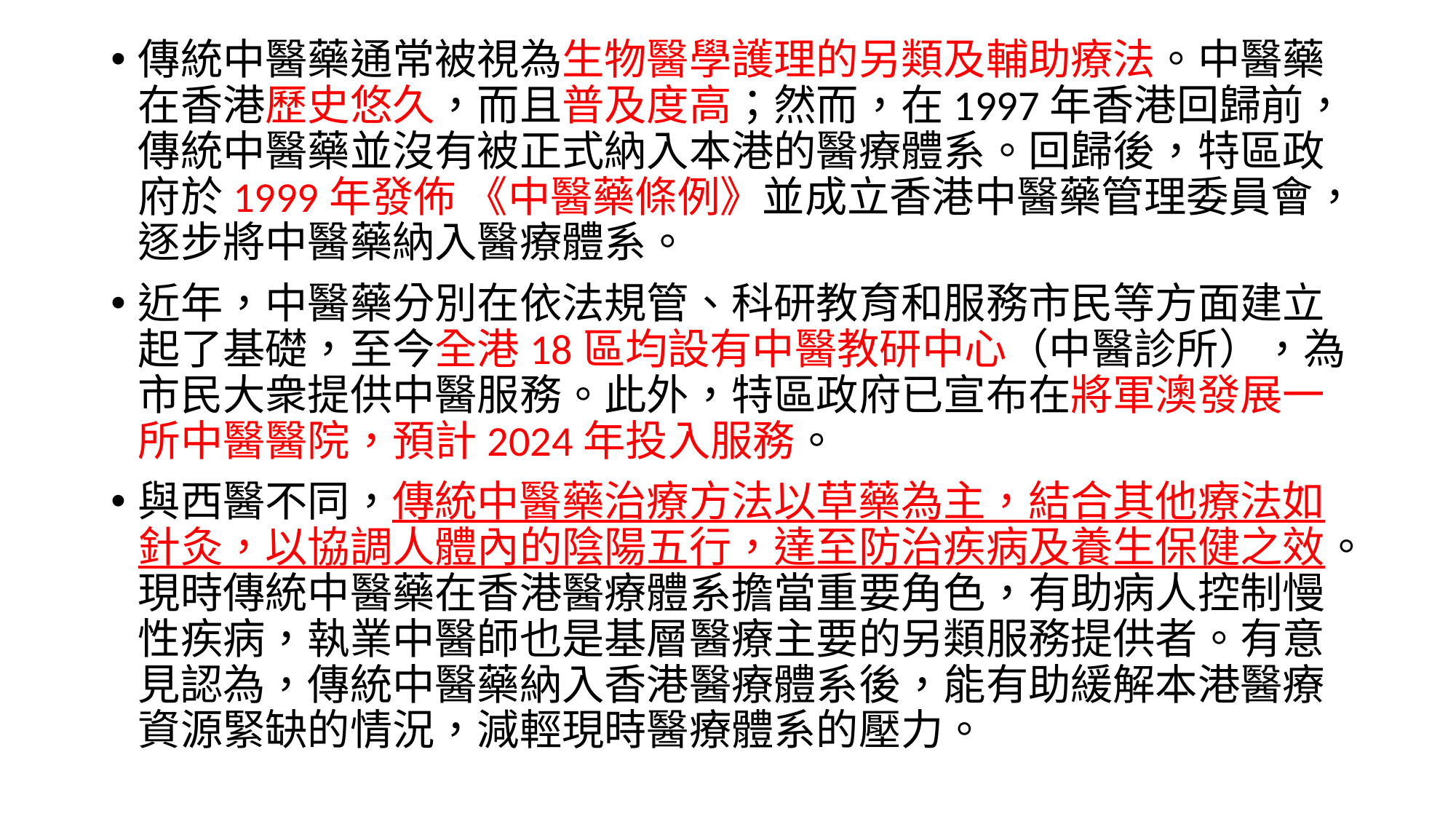

傳統中醫藥通常被視為生物醫學護理的另類及輔助療法。中醫藥在香港歷史悠久，而且普及度高；然而，在1997年香港回歸前，傳統中醫藥並沒有被正式納入本港的醫療體系。回歸後，特區政府於1999年發佈 《中醫藥條例》並成立香港中醫藥管理委員會，逐步將中醫藥納入醫療體系。
近年，中醫藥分別在依法規管、科研教育和服務市民等方面建立起了基礎，至今全港18區均設有中醫教研中心（中醫診所），為市民大衆提供中醫服務。此外，特區政府已宣布在將軍澳發展一所中醫醫院，預計2024年投入服務。
與西醫不同，傳統中醫藥治療方法以草藥為主，結合其他療法如針灸，以協調人體內的陰陽五行，達至防治疾病及養生保健之效。現時傳統中醫藥在香港醫療體系擔當重要角色，有助病人控制慢性疾病，執業中醫師也是基層醫療主要的另類服務提供者。有意見認為，傳統中醫藥納入香港醫療體系後，能有助緩解本港醫療資源緊缺的情況，減輕現時醫療體系的壓力。